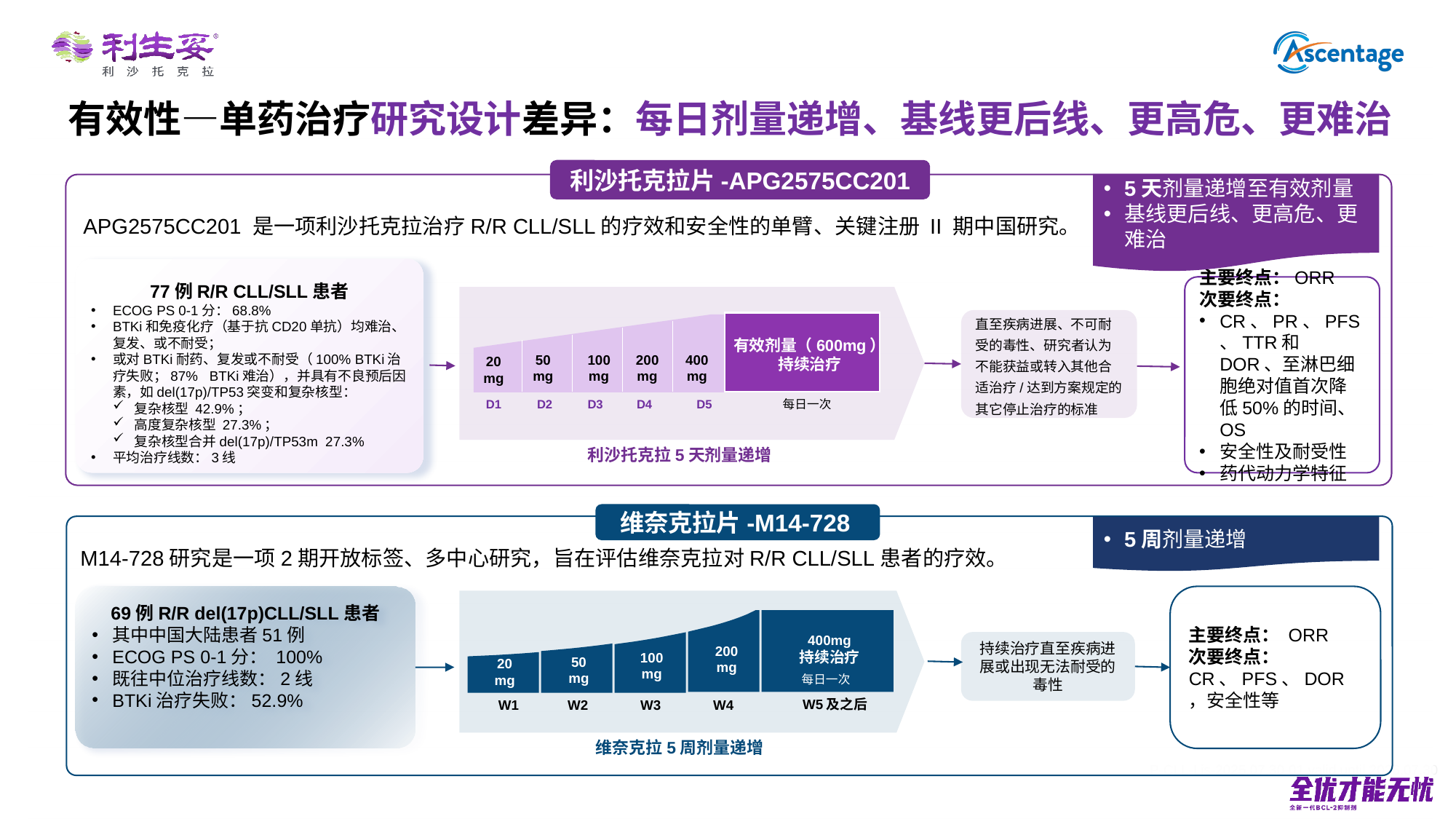

有效性—单药治疗研究设计差异：每日剂量递增、基线更后线、更高危、更难治

利沙托克拉片-APG2575CC201
5天剂量递增至有效剂量
基线更后线、更高危、更难治

APG2575CC201 是一项利沙托克拉治疗R/R CLL/SLL的疗效和安全性的单臂、关键注册 II 期中国研究。
77例R/R CLL/SLL患者
ECOG PS 0-1分：68.8%
BTKi和免疫化疗（基于抗CD20单抗）均难治、复发、或不耐受；
或对BTKi耐药、复发或不耐受（100% BTKi治疗失败；87%   BTKi难治），并具有不良预后因素，如del(17p)/TP53突变和复杂核型：
复杂核型 42.9%；
高度复杂核型 27.3%；
复杂核型合并del(17p)/TP53m  27.3%
平均治疗线数：3线
主要终点：ORR
次要终点：
CR、PR、PFS、TTR和DOR、至淋巴细胞绝对值首次降低50%的时间、OS
安全性及耐受性
药代动力学特征

直至疾病进展、不可耐受的毒性、研究者认为不能获益或转入其他合适治疗/达到方案规定的其它停止治疗的标准

有效剂量（600mg）
持续治疗
50
mg
100
mg
200
mg
400
mg
20
mg
D1
D2
D3
D4
D5
每日一次
利沙托克拉5天剂量递增
维奈克拉片-M14-728

5周剂量递增
M14-728研究是一项2期开放标签、多中心研究，旨在评估维奈克拉对R/R CLL/SLL患者的疗效。
69例R/R del(17p)CLL/SLL患者
其中中国大陆患者51例
ECOG PS 0-1分： 100%
既往中位治疗线数：2线
BTKi治疗失败：52.9%

主要终点： ORR
次要终点： CR、PFS、DOR，安全性等

400mg
持续治疗

200
mg

100
mg
50
mg
20
mg

W5及之后
W2
W1
W3
W4
持续治疗直至疾病进展或出现无法耐受的毒性
每日一次
维奈克拉5周剂量递增